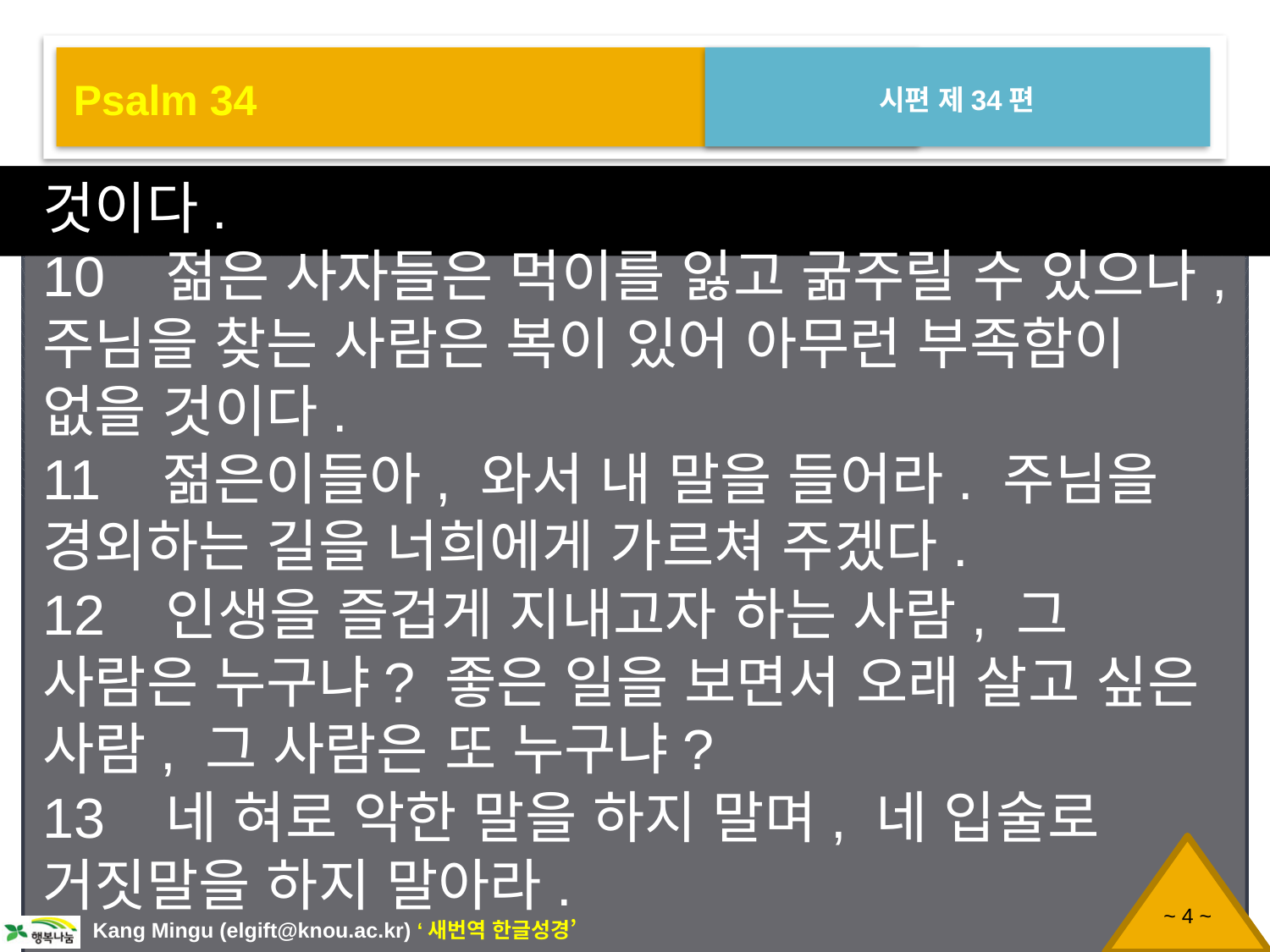

Psalm 34
시편 제34편
것이다.
10   젊은 사자들은 먹이를 잃고 굶주릴 수 있으나, 주님을 찾는 사람은 복이 있어 아무런 부족함이 없을 것이다.
11   젊은이들아, 와서 내 말을 들어라. 주님을 경외하는 길을 너희에게 가르쳐 주겠다.
12   인생을 즐겁게 지내고자 하는 사람, 그 사람은 누구냐? 좋은 일을 보면서 오래 살고 싶은 사람, 그 사람은 또 누구냐?
13   네 혀로 악한 말을 하지 말며, 네 입술로 거짓말을 하지 말아라.